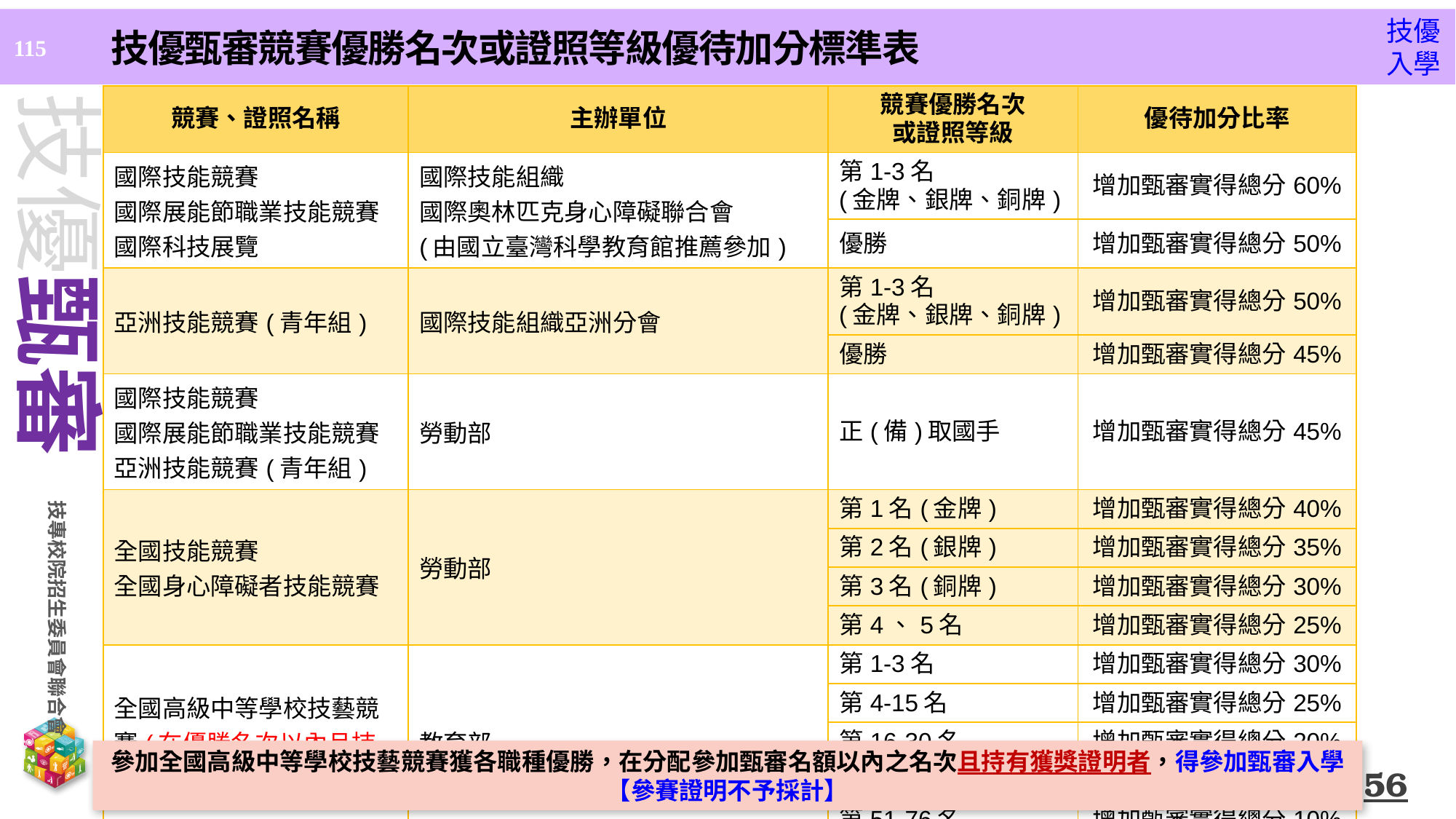

技優甄審競賽優勝名次或證照等級優待加分標準表
| 競賽、證照名稱 | 主辦單位 | 競賽優勝名次 或證照等級 | 優待加分比率 |
| --- | --- | --- | --- |
| 國際技能競賽 國際展能節職業技能競賽 國際科技展覽 | 國際技能組織 國際奧林匹克身心障礙聯合會 (由國立臺灣科學教育館推薦參加) | 第1-3名 (金牌、銀牌、銅牌) | 增加甄審實得總分60% |
|  |  | 優勝 | 增加甄審實得總分50% |
| 亞洲技能競賽(青年組) | 國際技能組織亞洲分會 | 第1-3名 (金牌、銀牌、銅牌) | 增加甄審實得總分50% |
|  |  | 優勝 | 增加甄審實得總分45% |
| 國際技能競賽 國際展能節職業技能競賽 亞洲技能競賽(青年組) | 勞動部 | 正(備)取國手 | 增加甄審實得總分45% |
| 全國技能競賽 全國身心障礙者技能競賽 | 勞動部 | 第1名(金牌) | 增加甄審實得總分40% |
|  |  | 第2名(銀牌) | 增加甄審實得總分35% |
|  |  | 第3名(銅牌) | 增加甄審實得總分30% |
|  |  | 第4、5名 | 增加甄審實得總分25% |
| 全國高級中等學校技藝競賽(在優勝名次以內且持有獲獎證明者) | 教育部 | 第1-3名 | 增加甄審實得總分30% |
|  |  | 第4-15名 | 增加甄審實得總分25% |
|  |  | 第16-30名 | 增加甄審實得總分20% |
|  |  | 第31-50名 | 增加甄審實得總分15% |
|  |  | 第51-76名 | 增加甄審實得總分10% |
參加全國高級中等學校技藝競賽獲各職種優勝，在分配參加甄審名額以內之名次且持有獲獎證明者，得參加甄審入學【參賽證明不予採計】